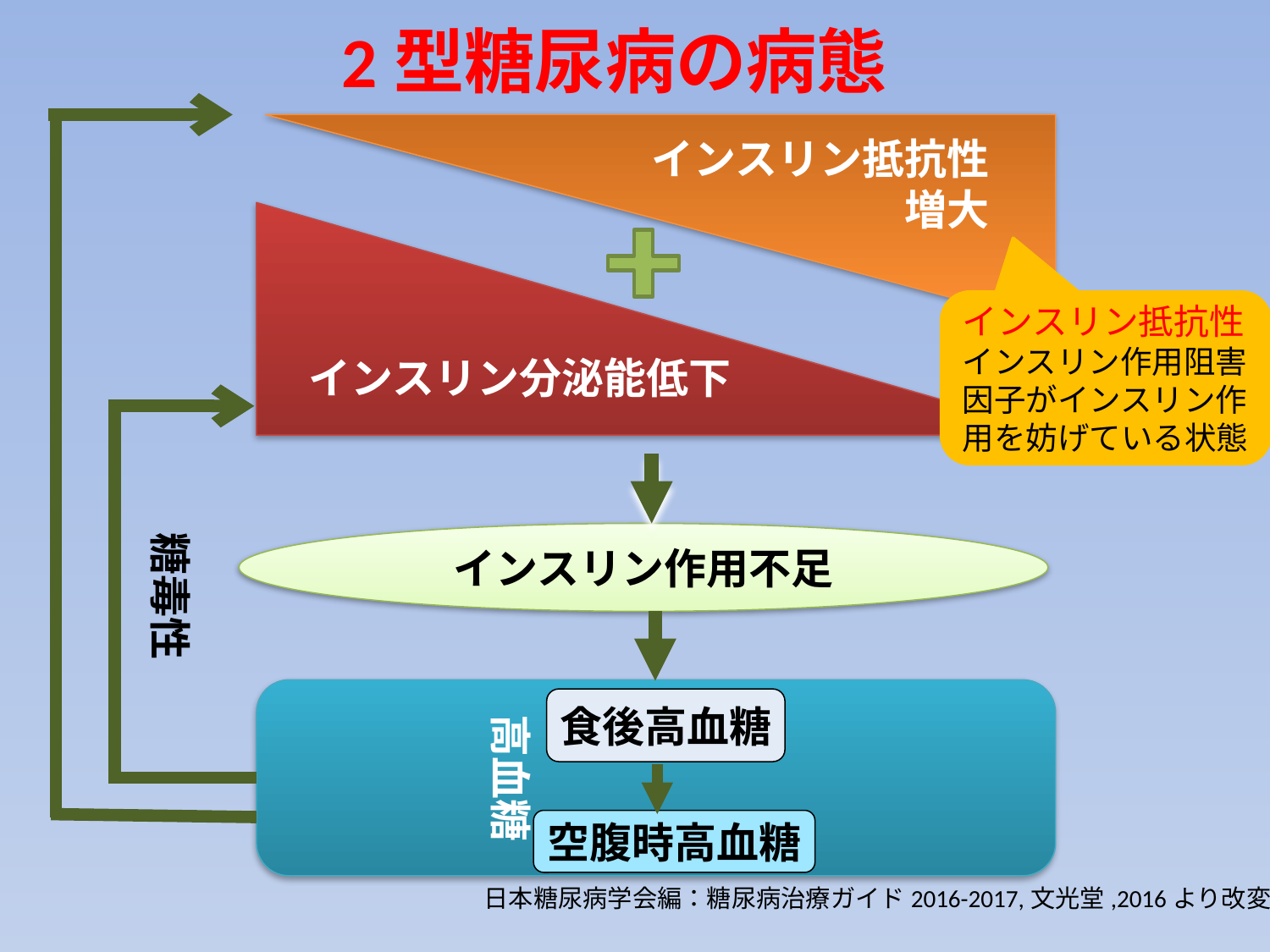

2型糖尿病の病態
インスリン抵抗性
増大
インスリン分泌能低下

インスリン抵抗性
インスリン作用阻害因子がインスリン作用を妨げている状態

糖毒性
インスリン作用不足

高血糖
食後高血糖

空腹時高血糖

日本糖尿病学会編：糖尿病治療ガイド2016-2017,文光堂,2016より改変